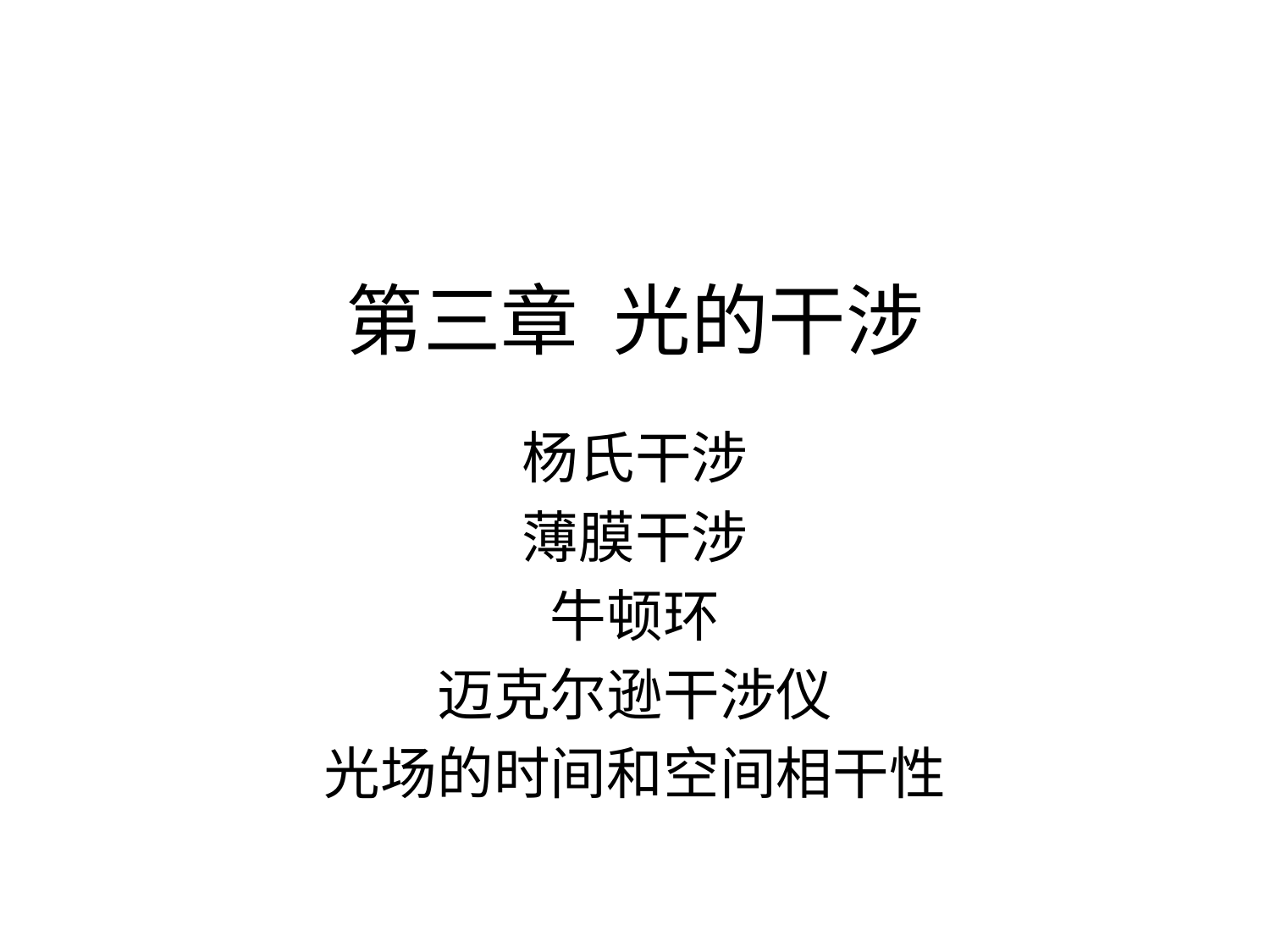

# 第三章  光的干涉
杨氏干涉
薄膜干涉
牛顿环
迈克尔逊干涉仪
光场的时间和空间相干性